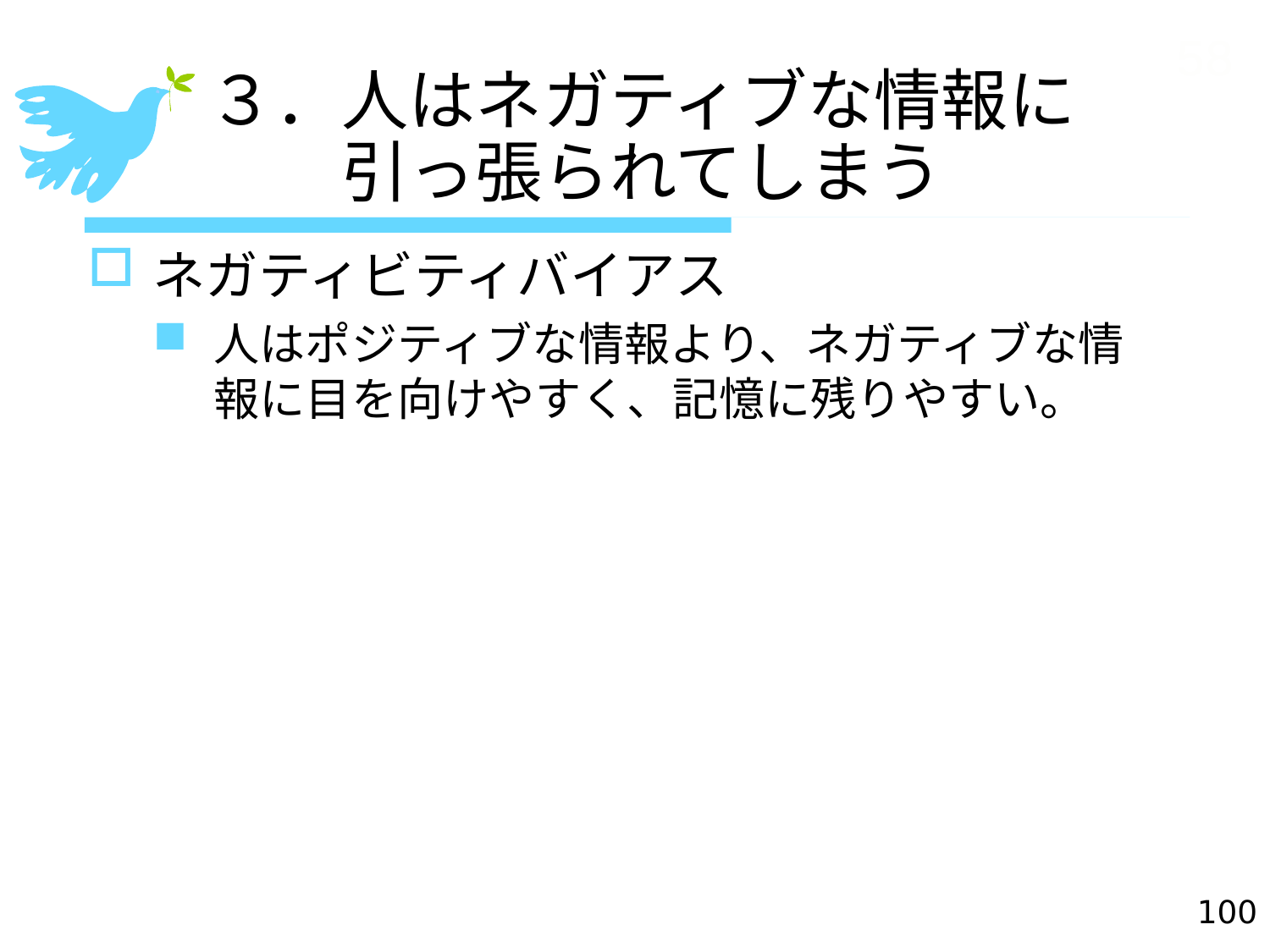

58
３．人はネガティブな情報に
　　引っ張られてしまう
ネガティビティバイアス
人はポジティブな情報より、ネガティブな情報に目を向けやすく、記憶に残りやすい。
100